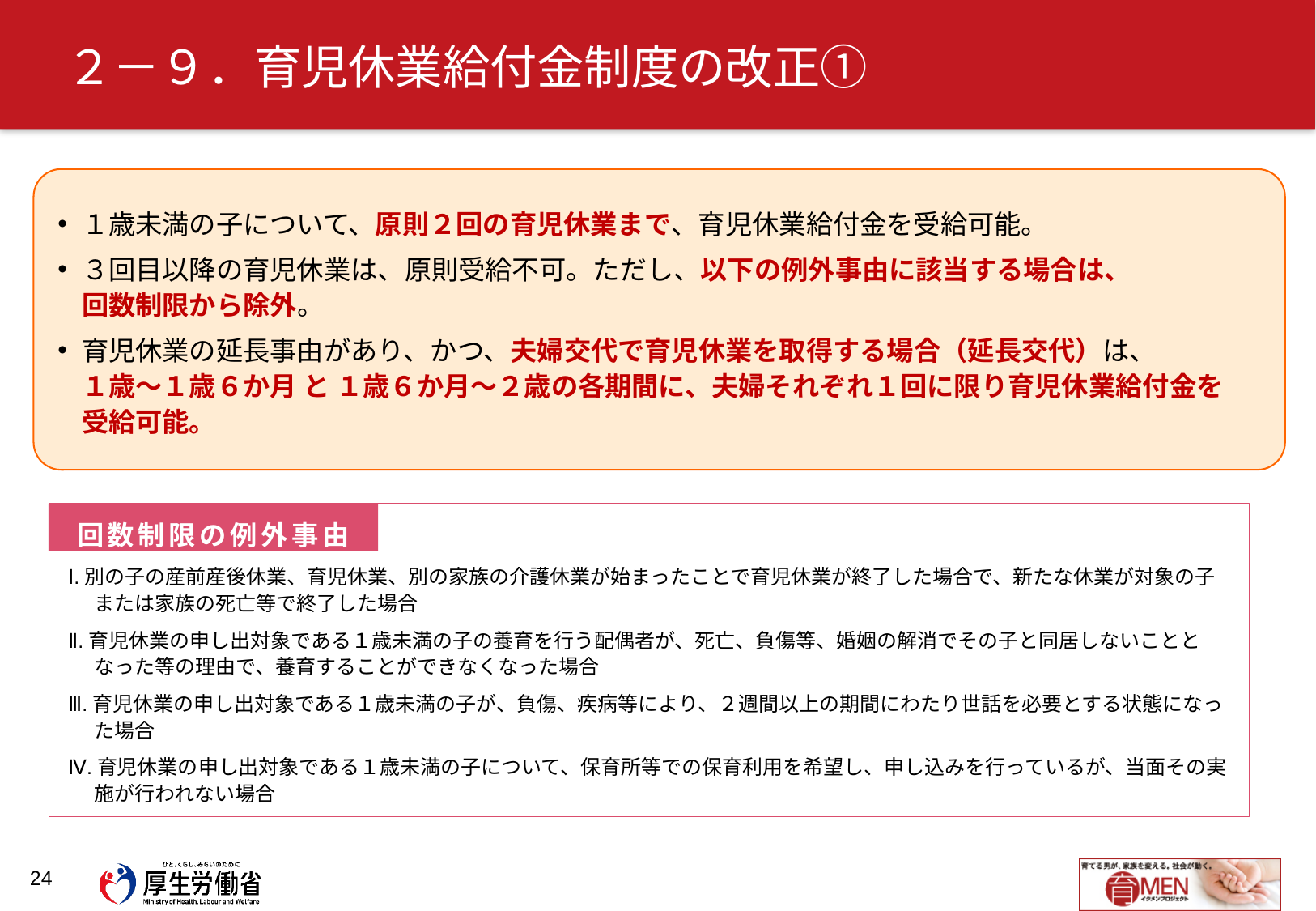

# ２－９．育児休業給付金制度の改正①

１歳未満の子について、原則２回の育児休業まで、育児休業給付金を受給可能。
３回目以降の育児休業は、原則受給不可。ただし、以下の例外事由に該当する場合は、
回数制限から除外。
育児休業の延長事由があり、かつ、夫婦交代で育児休業を取得する場合（延長交代）は、
１歳～１歳６か月 と １歳６か月～２歳の各期間に、夫婦それぞれ１回に限り育児休業給付金を
受給可能。
回数制限の例外事由

Ⅰ.別の子の産前産後休業、育児休業、別の家族の介護休業が始まったことで育児休業が終了した場合で、新たな休業が対象の子または家族の死亡等で終了した場合
Ⅱ.育児休業の申し出対象である１歳未満の子の養育を行う配偶者が、死亡、負傷等、婚姻の解消でその子と同居しないこととなった等の理由で、養育することができなくなった場合
Ⅲ.育児休業の申し出対象である１歳未満の子が、負傷、疾病等により、２週間以上の期間にわたり世話を必要とする状態になった場合
Ⅳ.育児休業の申し出対象である１歳未満の子について、保育所等での保育利用を希望し、申し込みを行っているが、当面その実施が行われない場合
24